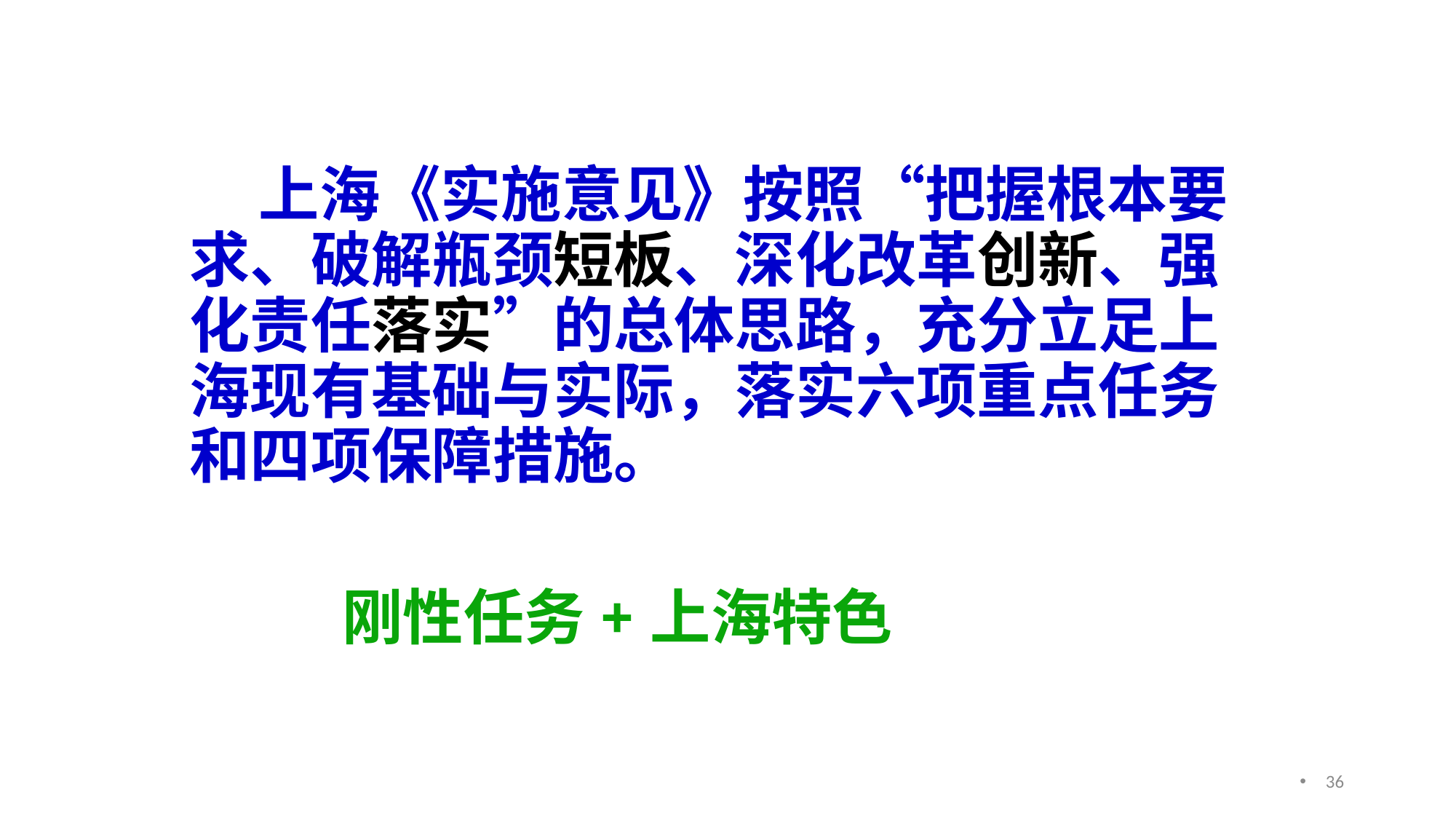

上海《实施意见》按照“把握根本要求、破解瓶颈短板、深化改革创新、强化责任落实”的总体思路，充分立足上海现有基础与实际，落实六项重点任务和四项保障措施。

          刚性任务+上海特色
36